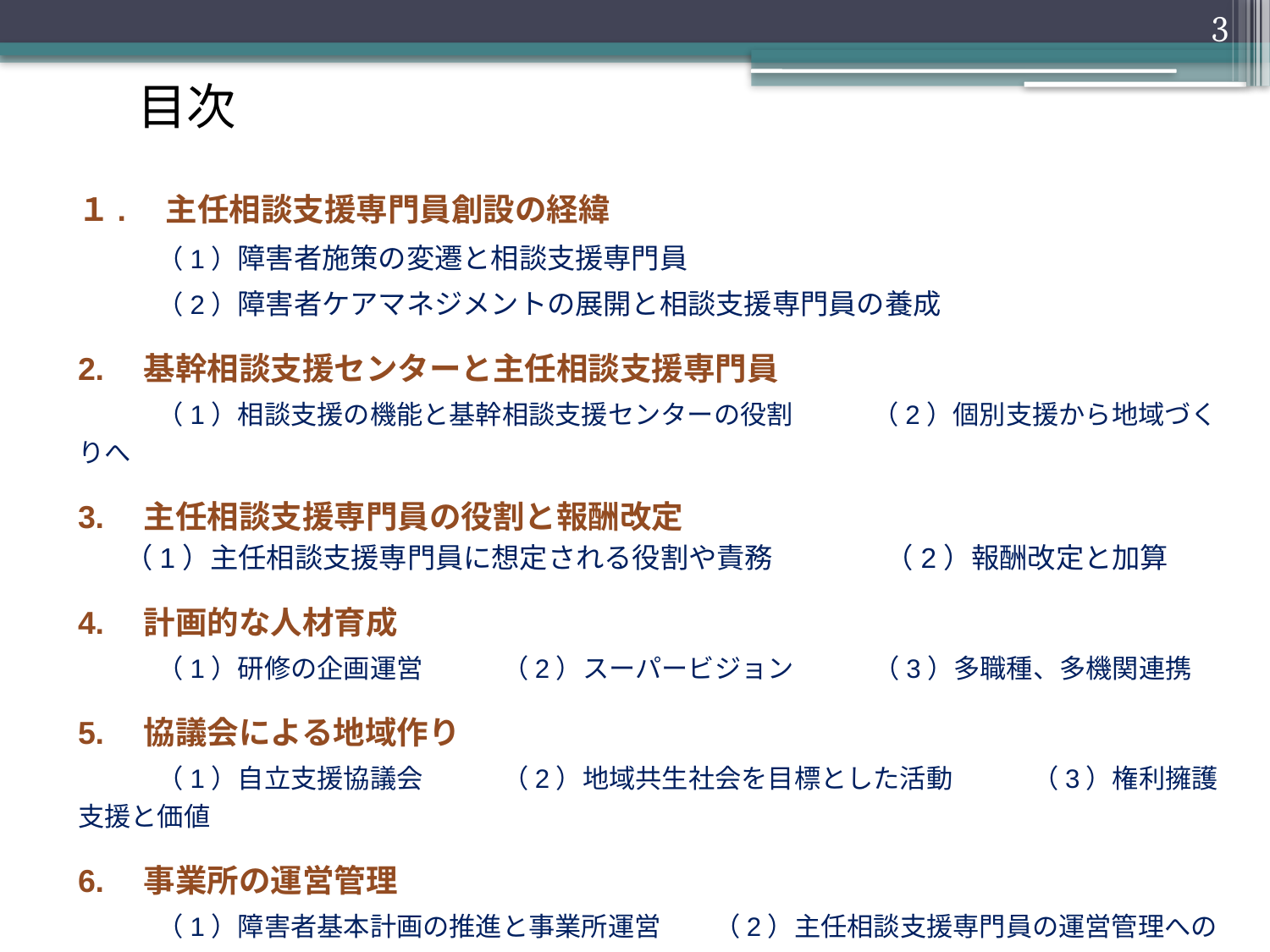

3
# 目次
１.　主任相談支援専門員創設の経緯
　　　（1）障害者施策の変遷と相談支援専門員
　　　（2）障害者ケアマネジメントの展開と相談支援専門員の養成
2.　基幹相談支援センターと主任相談支援専門員
　　　（1）相談支援の機能と基幹相談支援センターの役割　　　（2）個別支援から地域づくりへ
3.　主任相談支援専門員の役割と報酬改定
（1）主任相談支援専門員に想定される役割や責務　　　　（2）報酬改定と加算
4.　計画的な人材育成
　　　（1）研修の企画運営　　　（2）スーパービジョン　　　（3）多職種、多機関連携
5.　協議会による地域作り
　　　（1）自立支援協議会　　　（2）地域共生社会を目標とした活動　　　（3）権利擁護支援と価値
6.　事業所の運営管理
　　　（1）障害者基本計画の推進と事業所運営　　（2）主任相談支援専門員の運営管理へのかかわり